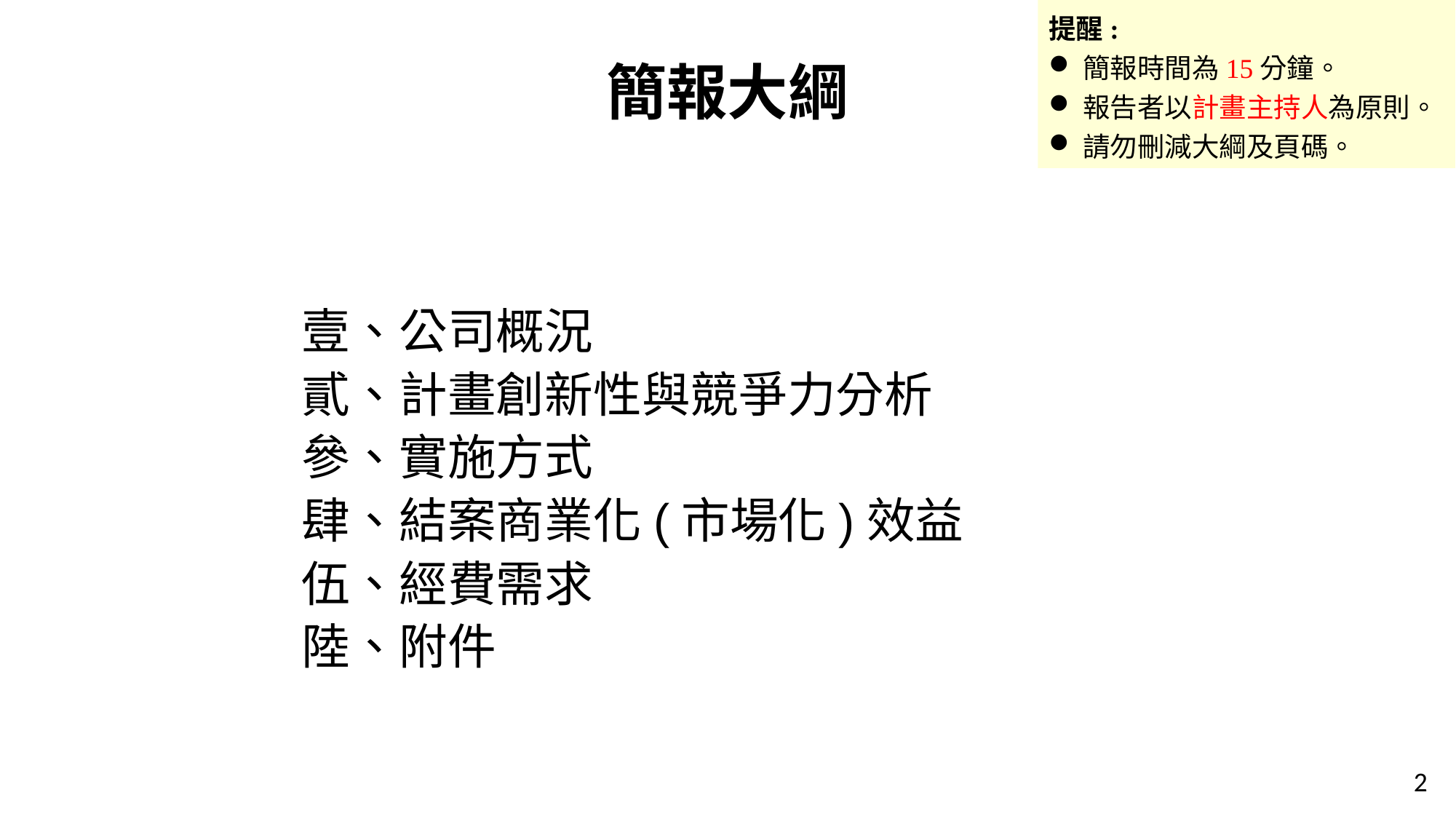

提醒:
簡報時間為15分鐘。
報告者以計畫主持人為原則。
請勿刪減大綱及頁碼。
# 簡報大綱
壹、公司概況
貳、計畫創新性與競爭力分析
參、實施方式
肆、結案商業化(市場化)效益
伍、經費需求
陸、附件
2